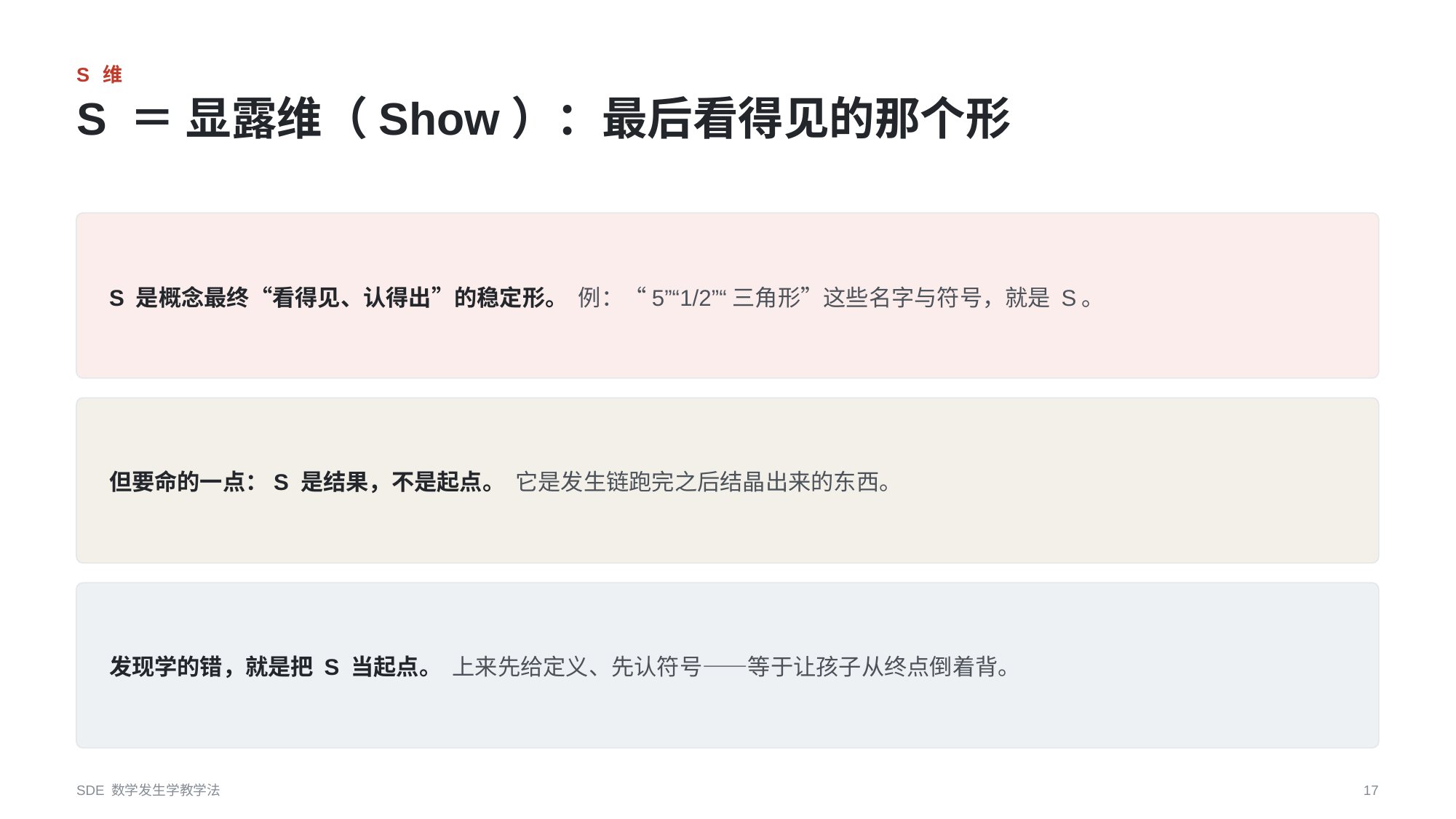

S 维
S ＝ 显露维（Show）：最后看得见的那个形

S 是概念最终“看得见、认得出”的稳定形。  例：“5”“1/2”“三角形”这些名字与符号，就是 S。

但要命的一点：S 是结果，不是起点。  它是发生链跑完之后结晶出来的东西。

发现学的错，就是把 S 当起点。  上来先给定义、先认符号——等于让孩子从终点倒着背。
SDE 数学发生学教学法
17